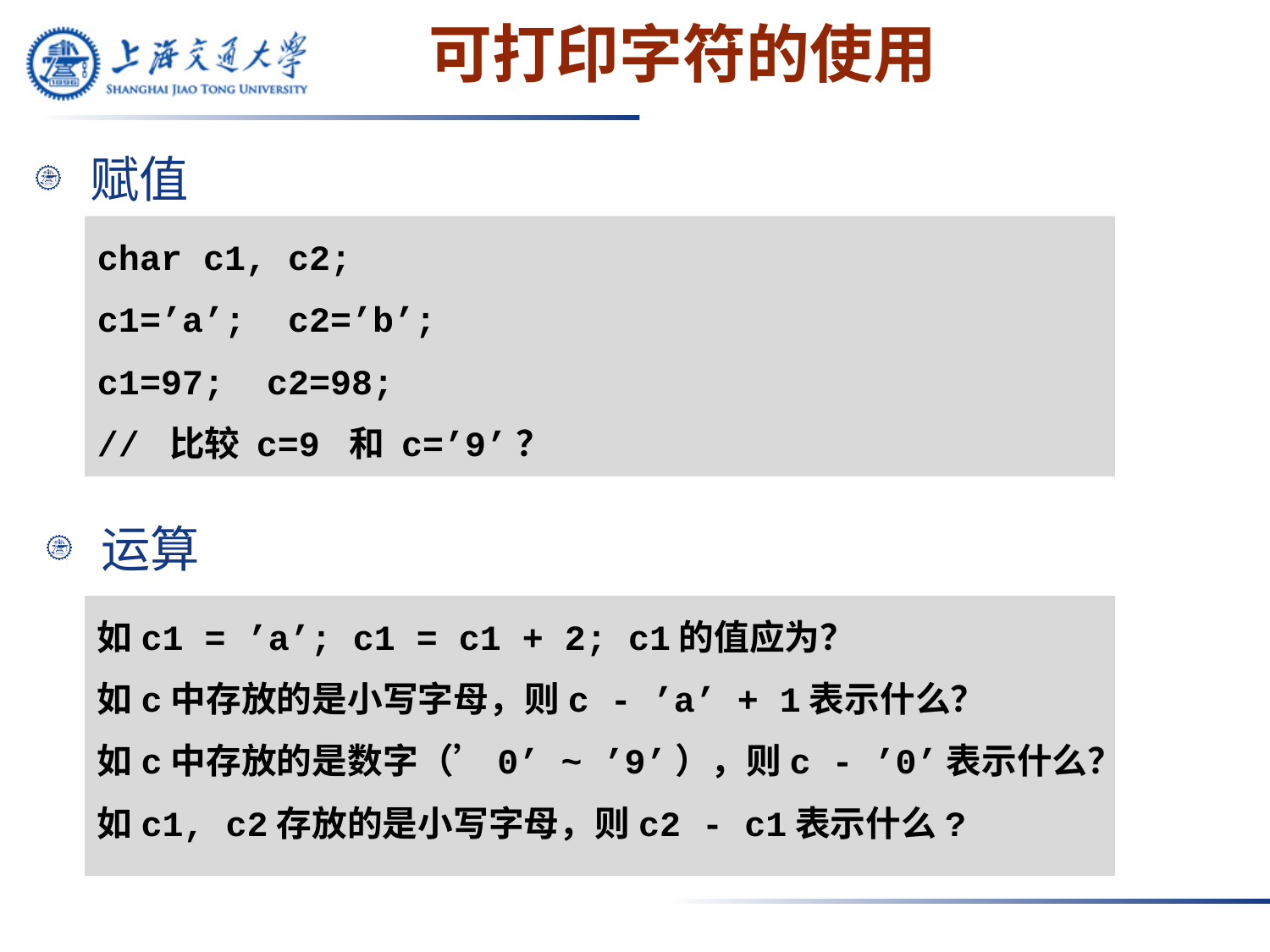

# 可打印字符的使用
赋值

char c1, c2;
c1=’a’;  c2=’b’;
c1=97;  c2=98;
// 比较 c=9 和 c=’9’？
运算
如c1 = ’a’; c1 = c1 + 2; c1的值应为？
如c中存放的是小写字母，则c - ’a’ + 1表示什么？
如c中存放的是数字（’0’ ~ ’9’），则c - ’0’表示什么？
如c1, c2存放的是小写字母，则c2 - c1表示什么?